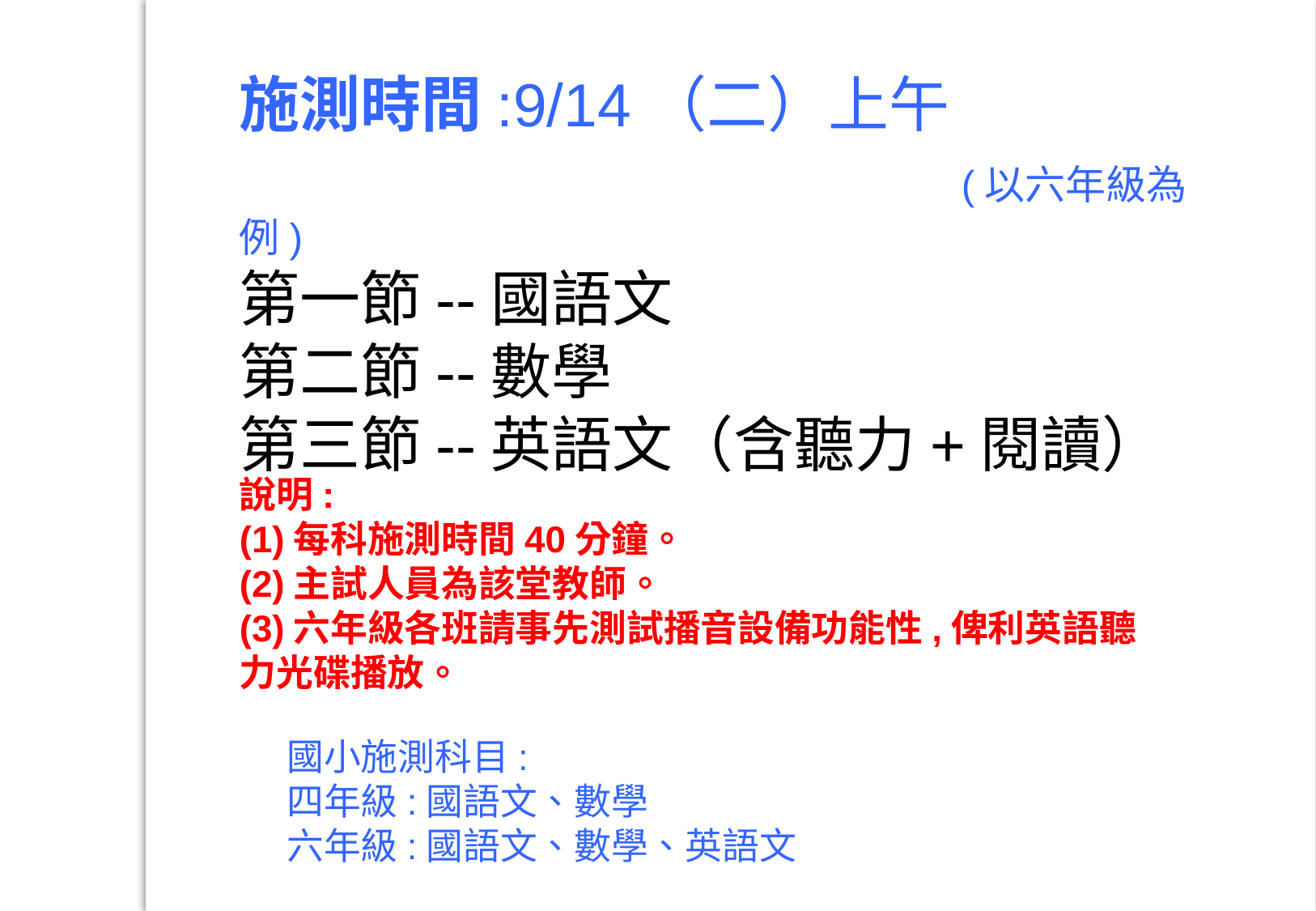

施測時間:9/14（二）上午
                                           (以六年級為例)
第一節--國語文
第二節--數學
第三節--英語文（含聽力+閱讀）
說明:
(1)每科施測時間40分鐘。
(2)主試人員為該堂教師。
(3)六年級各班請事先測試播音設備功能性,俾利英語聽力光碟播放。
國小施測科目:
四年級:國語文、數學
六年級:國語文、數學、英語文